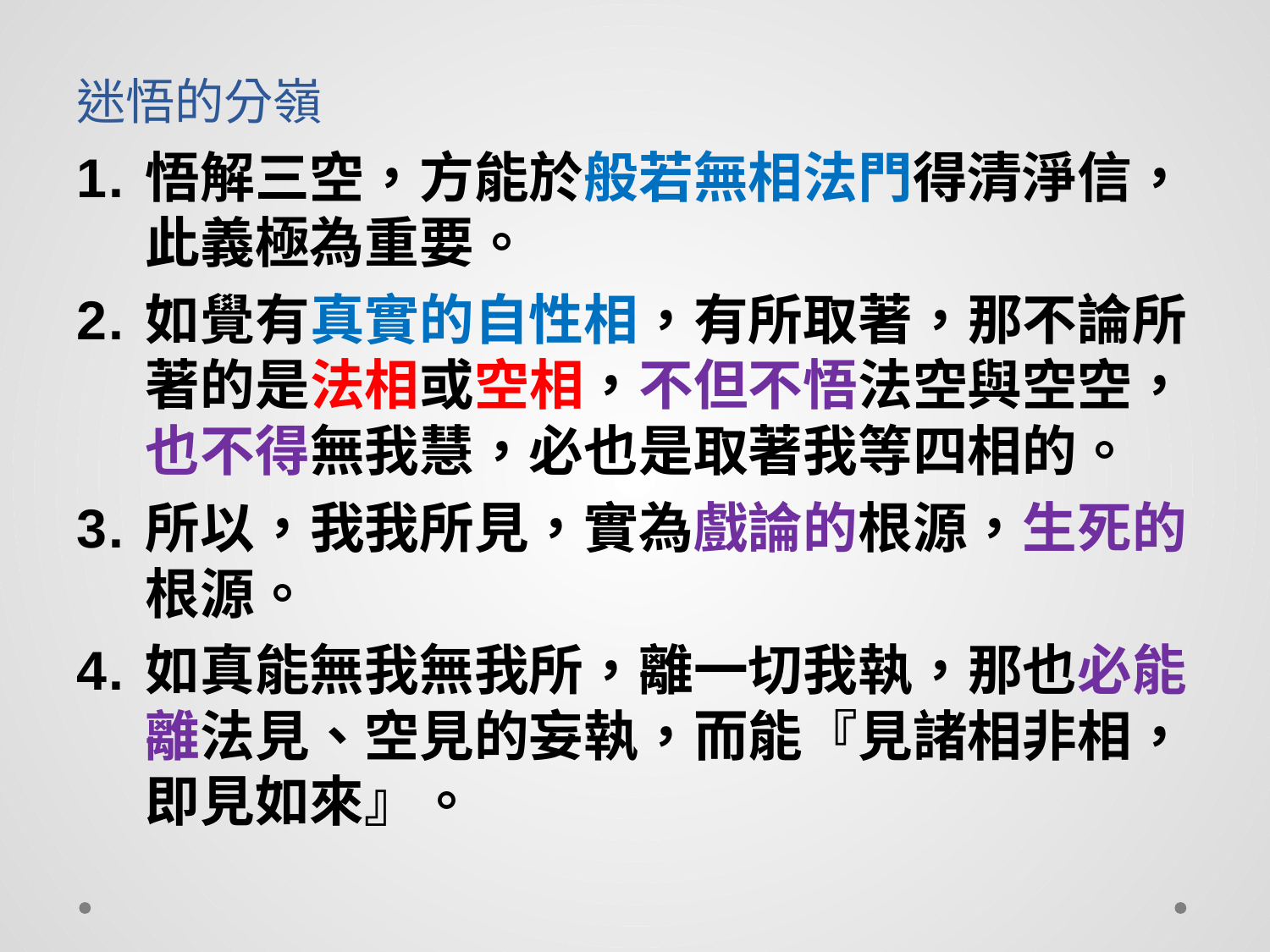

# 迷悟的分嶺
悟解三空，方能於般若無相法門得清淨信，此義極為重要。
如覺有真實的自性相，有所取著，那不論所著的是法相或空相，不但不悟法空與空空，也不得無我慧，必也是取著我等四相的。
所以，我我所見，實為戲論的根源，生死的根源。
如真能無我無我所，離一切我執，那也必能離法見、空見的妄執，而能『見諸相非相，即見如來』。